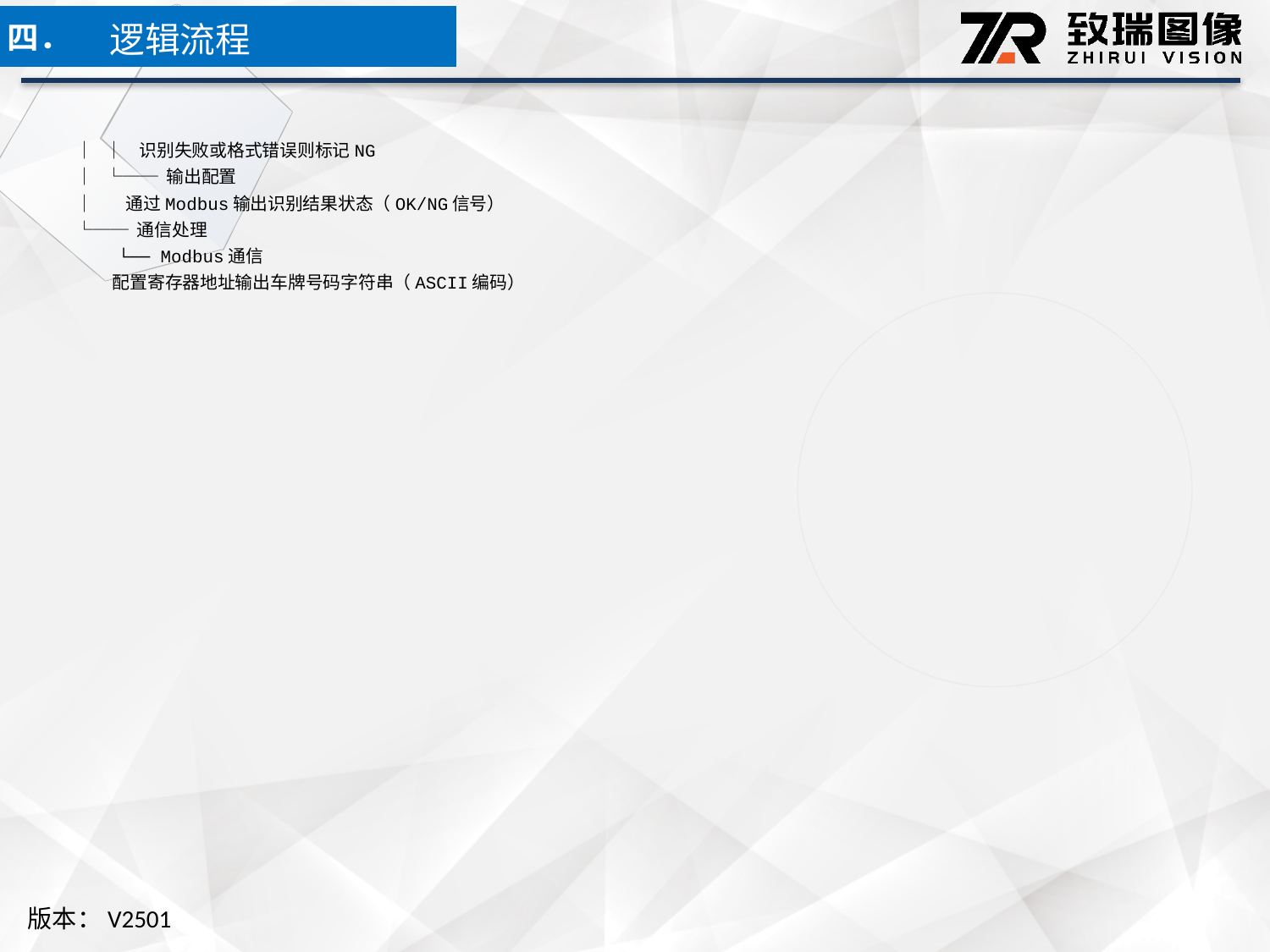

逻辑流程
四．

│   │   识别失败或格式错误则标记NG
│   └── 输出配置
│       通过Modbus输出识别结果状态（OK/NG信号）
└── 通信处理
    └── Modbus通信
        配置寄存器地址输出车牌号码字符串（ASCII编码）